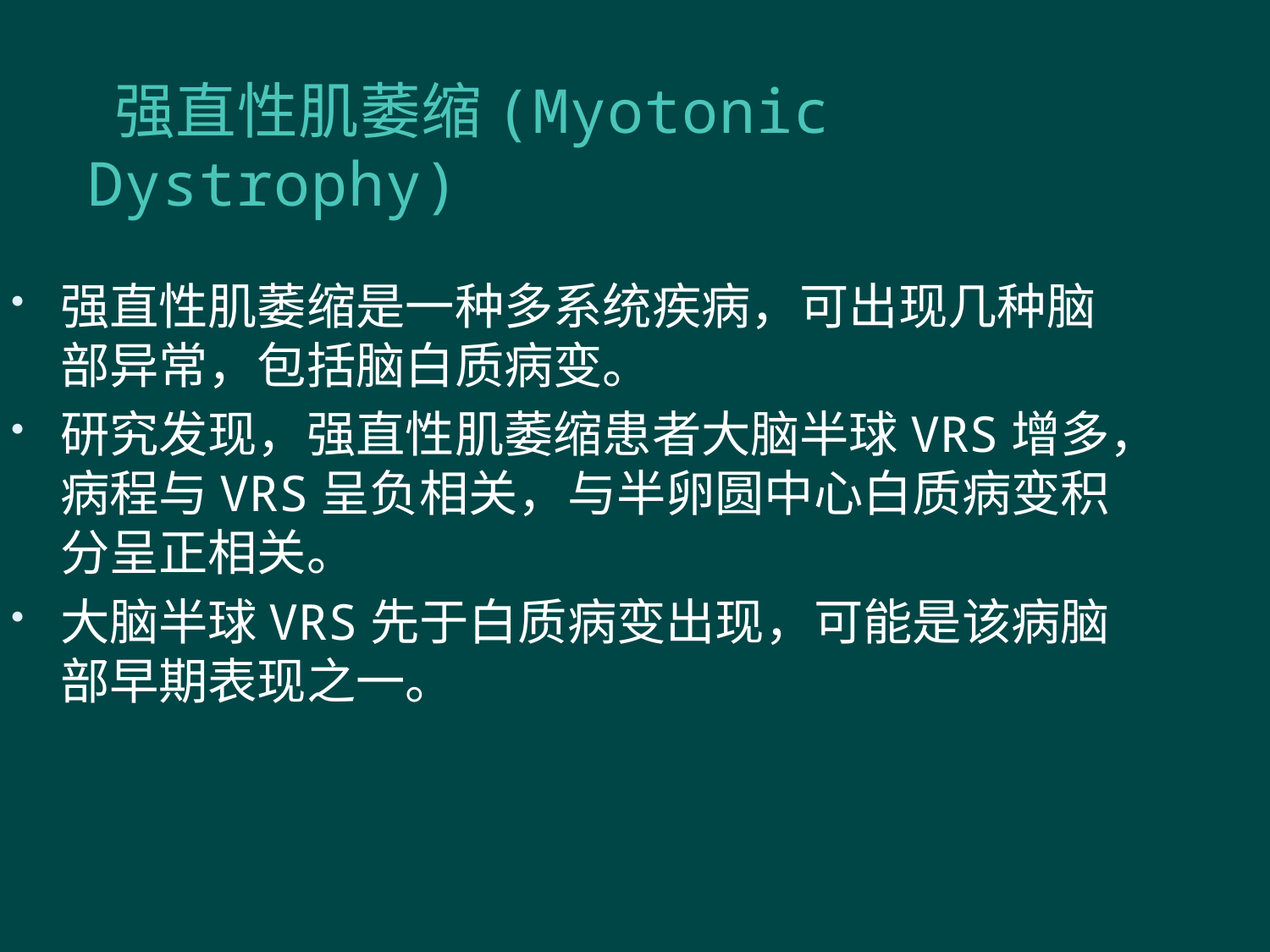

# 强直性肌萎缩(Myotonic Dystrophy)
强直性肌萎缩是一种多系统疾病，可出现几种脑部异常，包括脑白质病变。
研究发现，强直性肌萎缩患者大脑半球VRS增多，病程与VRS呈负相关，与半卵圆中心白质病变积分呈正相关。
大脑半球VRS先于白质病变出现，可能是该病脑部早期表现之一。